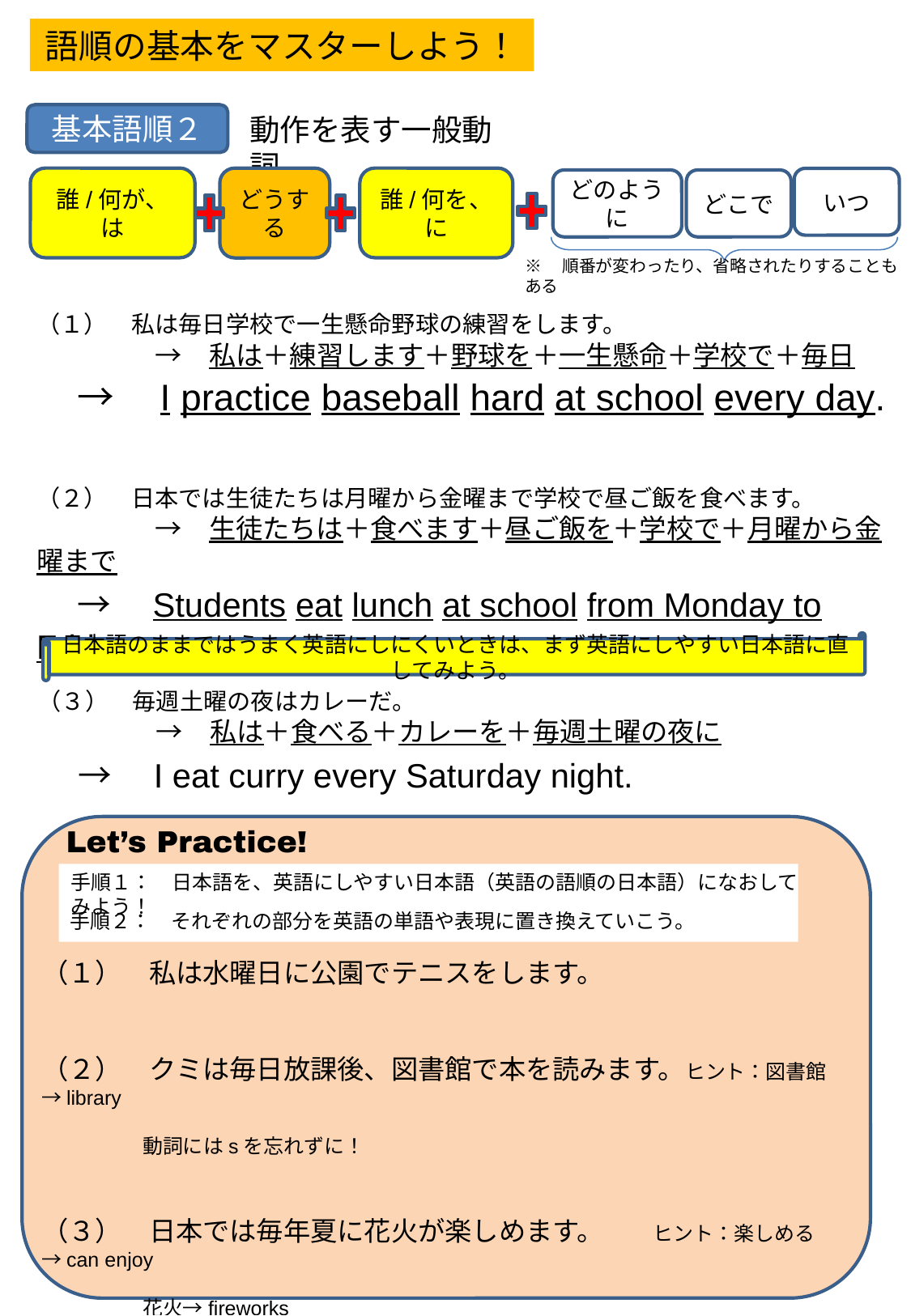

語順の基本をマスターしよう！

基本語順２
動作を表す一般動詞
誰/何が、は
どうする
誰/何を、に
いつ
どのように
どこで

※　順番が変わったり、省略されたりすることもある
（１）　私は毎日学校で一生懸命野球の練習をします。
　　　　　→　私は＋練習します＋野球を＋一生懸命＋学校で＋毎日
　→　I practice baseball hard at school every day.
（２）　日本では生徒たちは月曜から金曜まで学校で昼ご飯を食べます。
　　　　　→　生徒たちは＋食べます＋昼ご飯を＋学校で＋月曜から金曜まで
　→　Students eat lunch at school from Monday to Friday.
日本語のままではうまく英語にしにくいときは、まず英語にしやすい日本語に直してみよう。
（３）　毎週土曜の夜はカレーだ。
　　　　　→　私は＋食べる＋カレーを＋毎週土曜の夜に
　→　I eat curry every Saturday night.

Let’s Practice!

手順１：　日本語を、英語にしやすい日本語（英語の語順の日本語）になおしてみよう！
手順２：　それぞれの部分を英語の単語や表現に置き換えていこう。
（１）　私は水曜日に公園でテニスをします。

（２）　クミは毎日放課後、図書館で本を読みます。ヒント：図書館→library
　　　　　　　　　　　　　　　　　　　　　　　　　　　　　　　　　　　　　　　　　　　　　動詞にはsを忘れずに！

（３）　日本では毎年夏に花火が楽しめます。        ヒント：楽しめる→can enjoy
　　　　　　　　　　　　　　　　　　　　　　　　　　　　　　　　　　　　　　　　　　　　　花火→fireworks